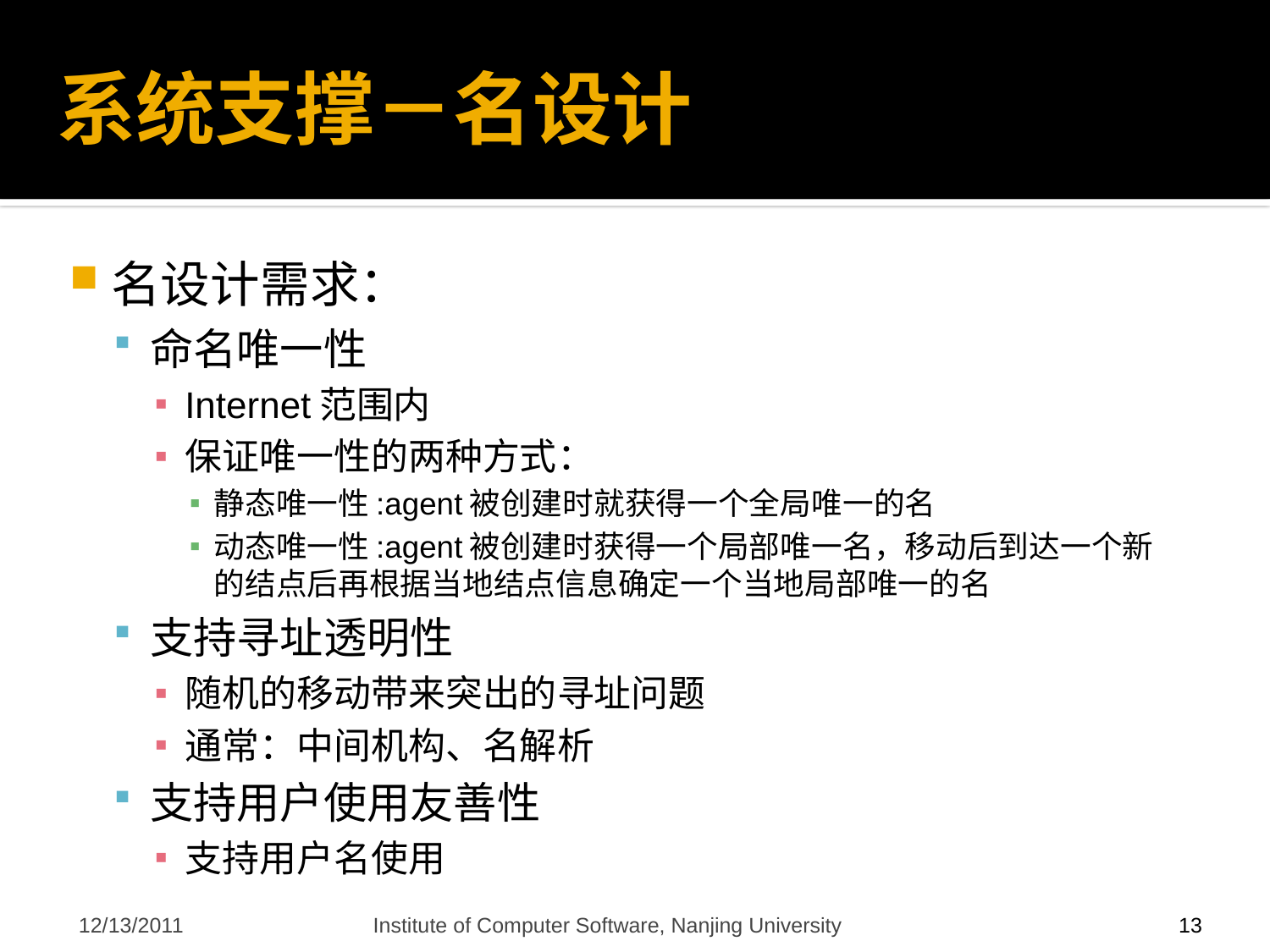

# 系统支撑－名设计
名设计需求：
命名唯一性
Internet范围内
保证唯一性的两种方式：
静态唯一性:agent被创建时就获得一个全局唯一的名
动态唯一性:agent被创建时获得一个局部唯一名，移动后到达一个新的结点后再根据当地结点信息确定一个当地局部唯一的名
支持寻址透明性
随机的移动带来突出的寻址问题
通常：中间机构、名解析
支持用户使用友善性
支持用户名使用
13
12/13/2011
Institute of Computer Software, Nanjing University
13